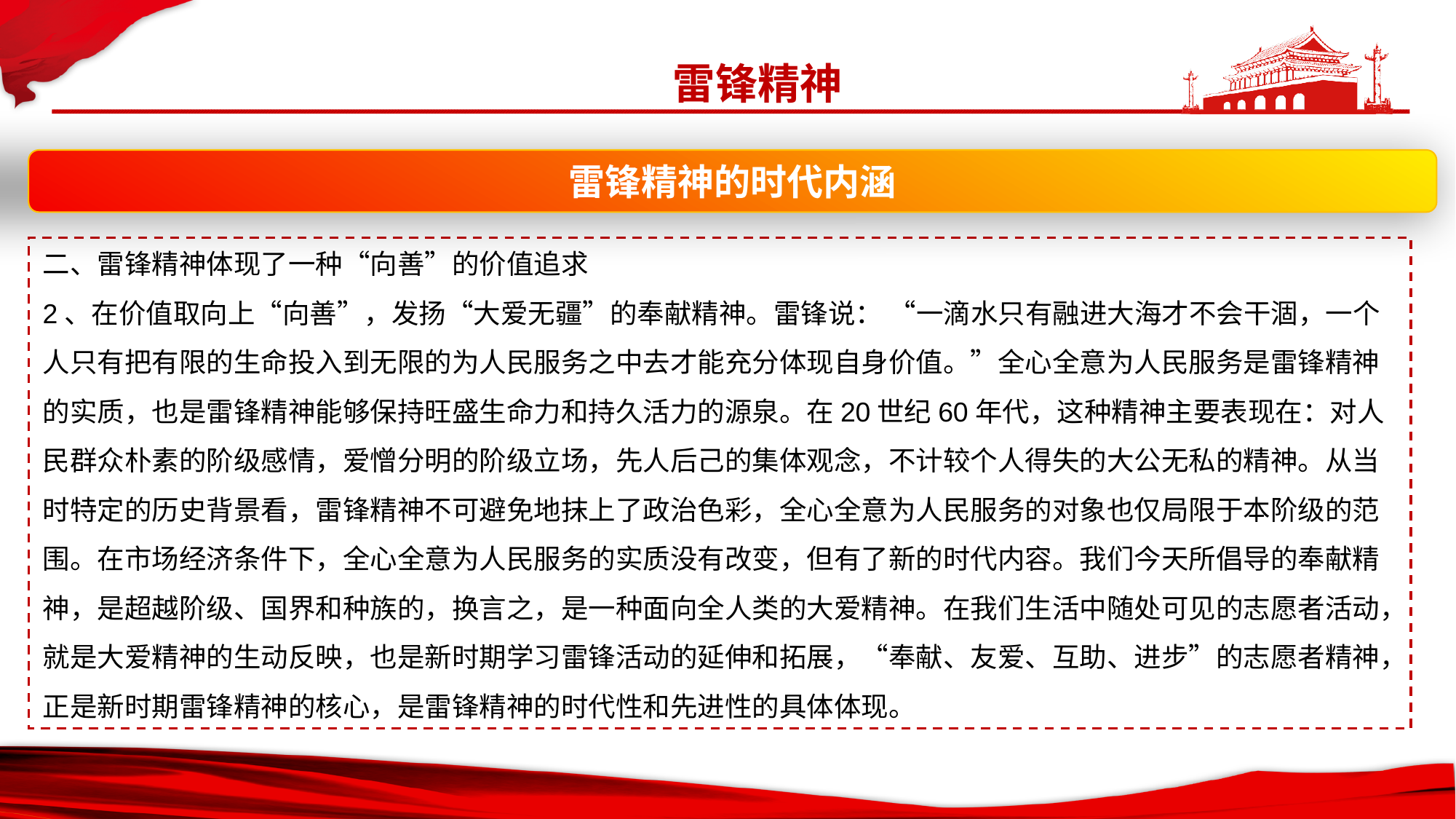

雷锋精神
雷锋精神的时代内涵
二、雷锋精神体现了一种“向善”的价值追求
2、在价值取向上“向善”，发扬“大爱无疆”的奉献精神。雷锋说： “一滴水只有融进大海才不会干涸，一个人只有把有限的生命投入到无限的为人民服务之中去才能充分体现自身价值。”全心全意为人民服务是雷锋精神的实质，也是雷锋精神能够保持旺盛生命力和持久活力的源泉。在20世纪60年代，这种精神主要表现在：对人民群众朴素的阶级感情，爱憎分明的阶级立场，先人后己的集体观念，不计较个人得失的大公无私的精神。从当时特定的历史背景看，雷锋精神不可避免地抹上了政治色彩，全心全意为人民服务的对象也仅局限于本阶级的范围。在市场经济条件下，全心全意为人民服务的实质没有改变，但有了新的时代内容。我们今天所倡导的奉献精神，是超越阶级、国界和种族的，换言之，是一种面向全人类的大爱精神。在我们生活中随处可见的志愿者活动，就是大爱精神的生动反映，也是新时期学习雷锋活动的延伸和拓展，“奉献、友爱、互助、进步”的志愿者精神，正是新时期雷锋精神的核心，是雷锋精神的时代性和先进性的具体体现。